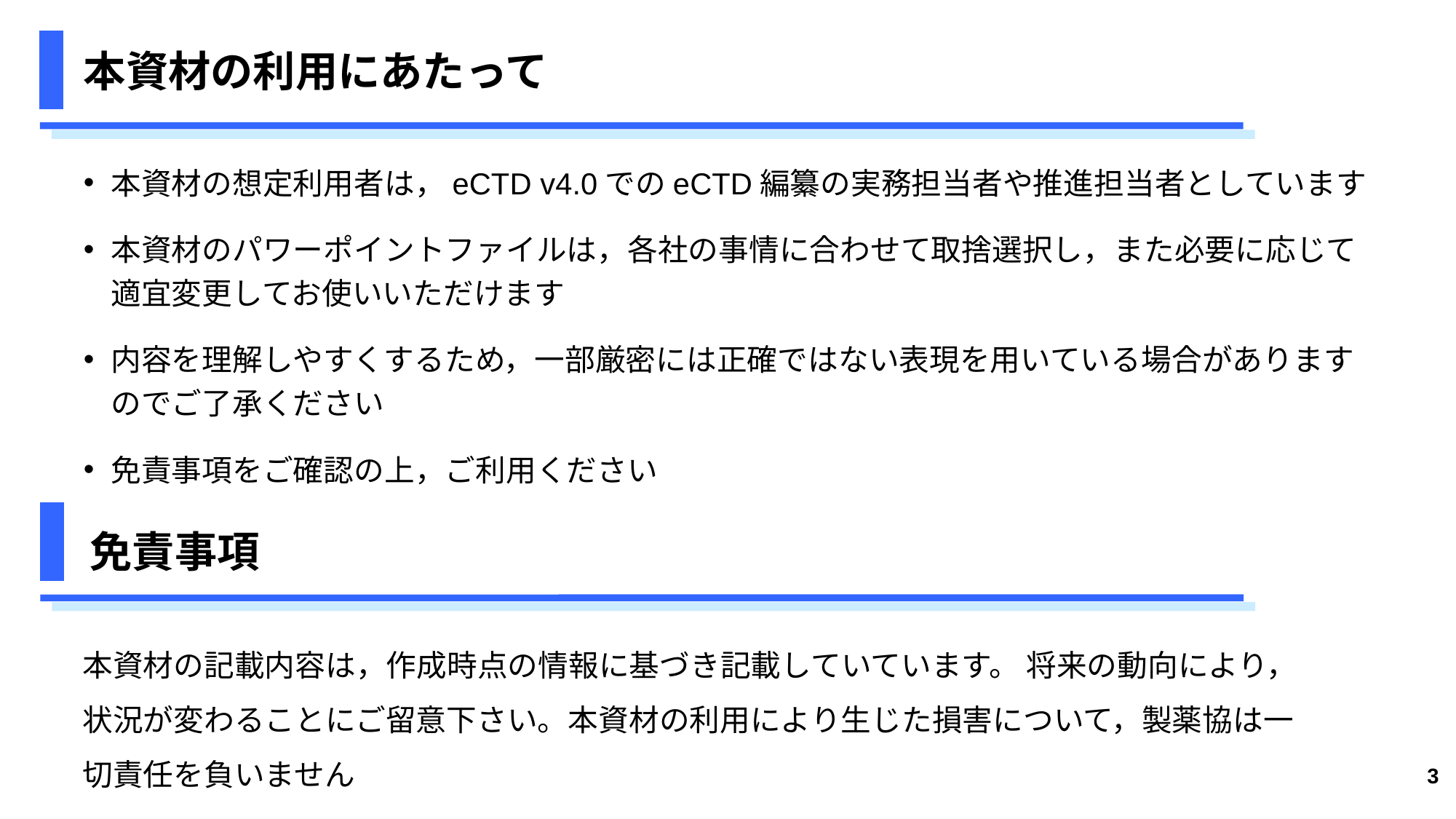

# 本資材の利用にあたって
本資材の想定利用者は，eCTD v4.0でのeCTD編纂の実務担当者や推進担当者としています
本資材のパワーポイントファイルは，各社の事情に合わせて取捨選択し，また必要に応じて適宜変更してお使いいただけます
内容を理解しやすくするため，一部厳密には正確ではない表現を用いている場合がありますのでご了承ください
免責事項をご確認の上，ご利用ください

免責事項
本資材の記載内容は，作成時点の情報に基づき記載していています。 将来の動向により，状況が変わることにご留意下さい。本資材の利用により生じた損害について，製薬協は一切責任を負いません

3